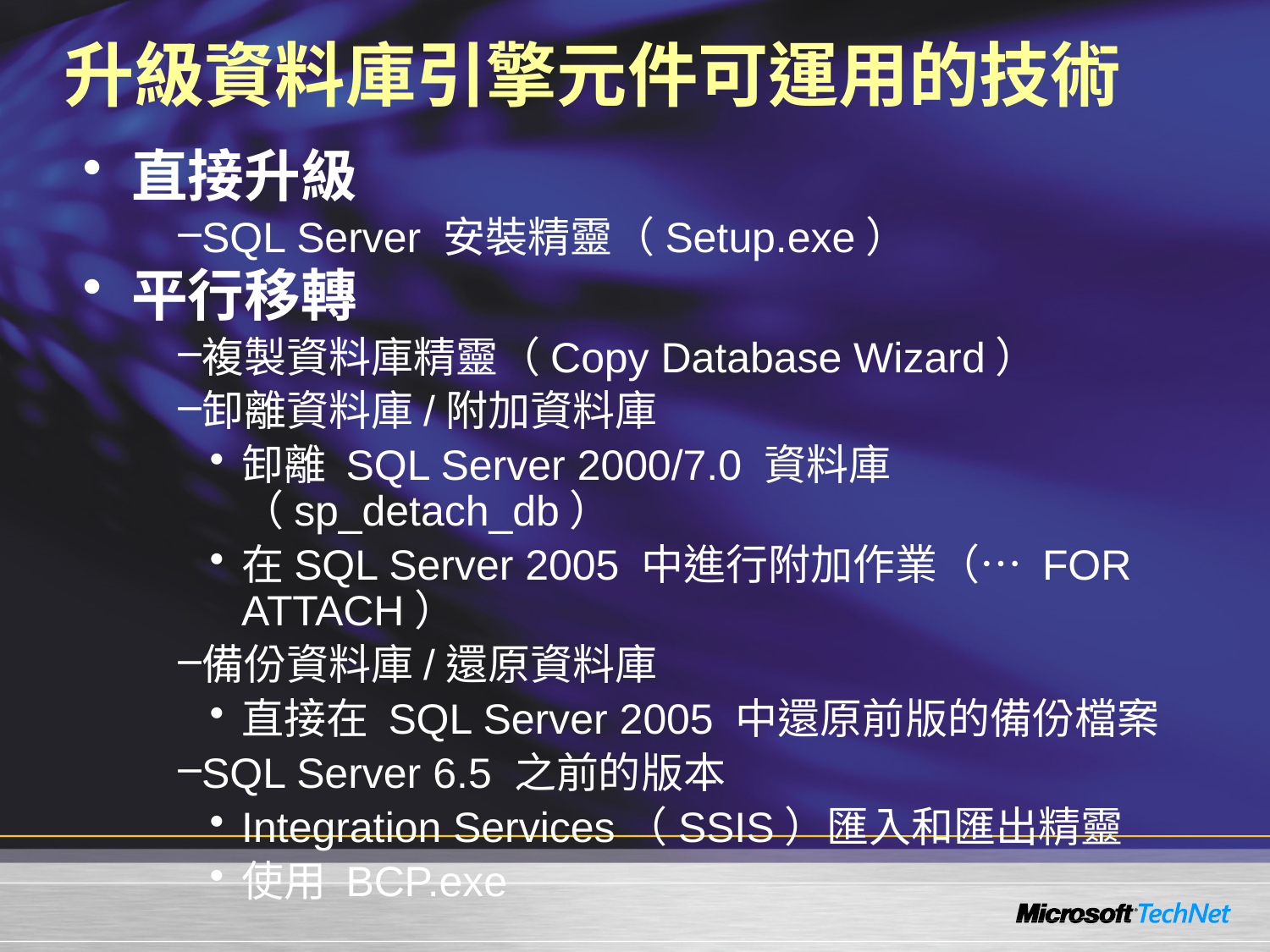

# 升級資料庫引擎元件可運用的技術
直接升級
SQL Server 安裝精靈（Setup.exe）
平行移轉
複製資料庫精靈（Copy Database Wizard）
卸離資料庫/附加資料庫
卸離 SQL Server 2000/7.0 資料庫（sp_detach_db）
在SQL Server 2005 中進行附加作業（… FOR ATTACH）
備份資料庫/還原資料庫
直接在 SQL Server 2005 中還原前版的備份檔案
SQL Server 6.5 之前的版本
Integration Services（SSIS）匯入和匯出精靈
使用 BCP.exe